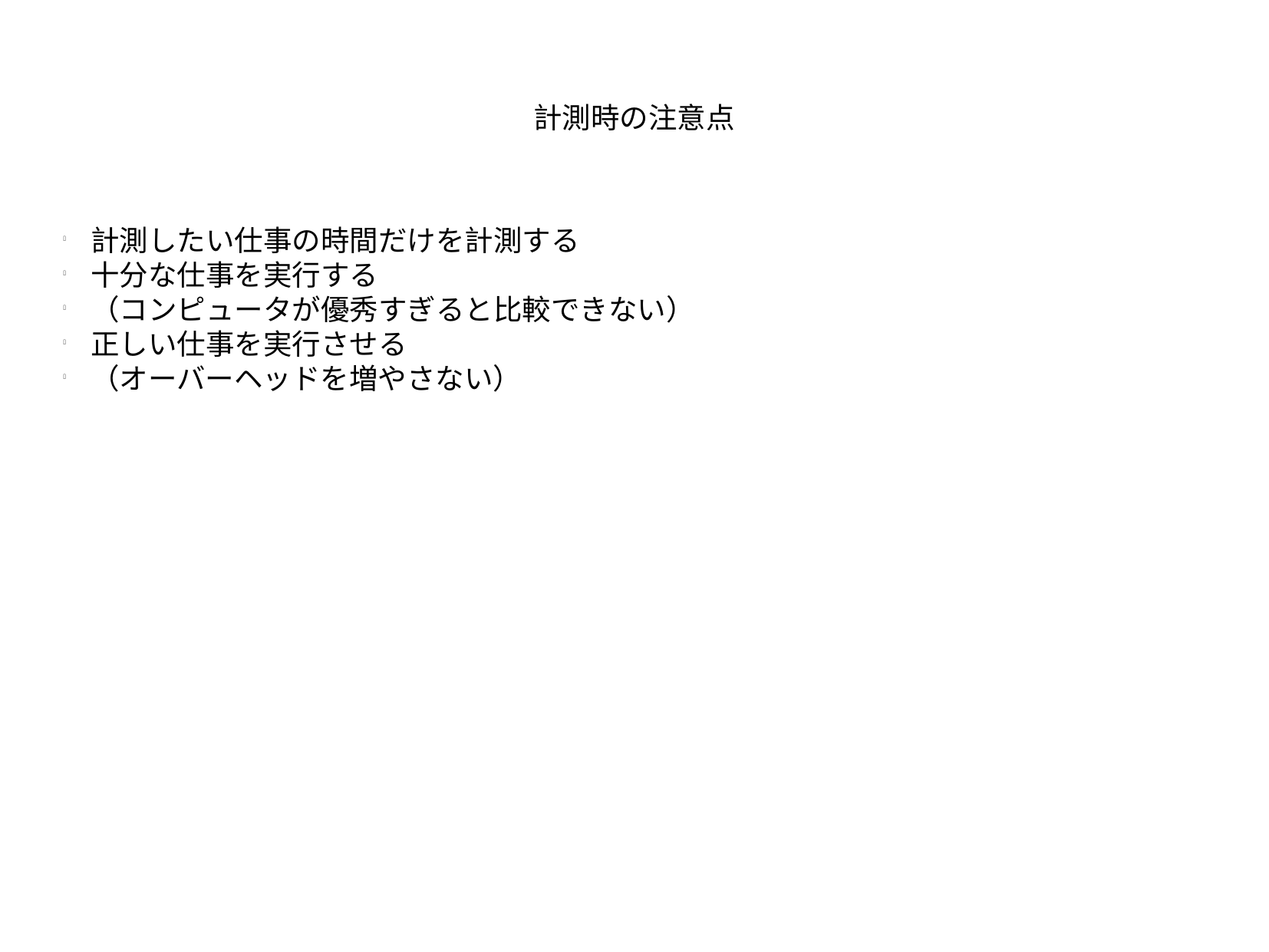

計測時の注意点
計測したい仕事の時間だけを計測する
十分な仕事を実行する
（コンピュータが優秀すぎると比較できない）
正しい仕事を実行させる
（オーバーヘッドを増やさない）